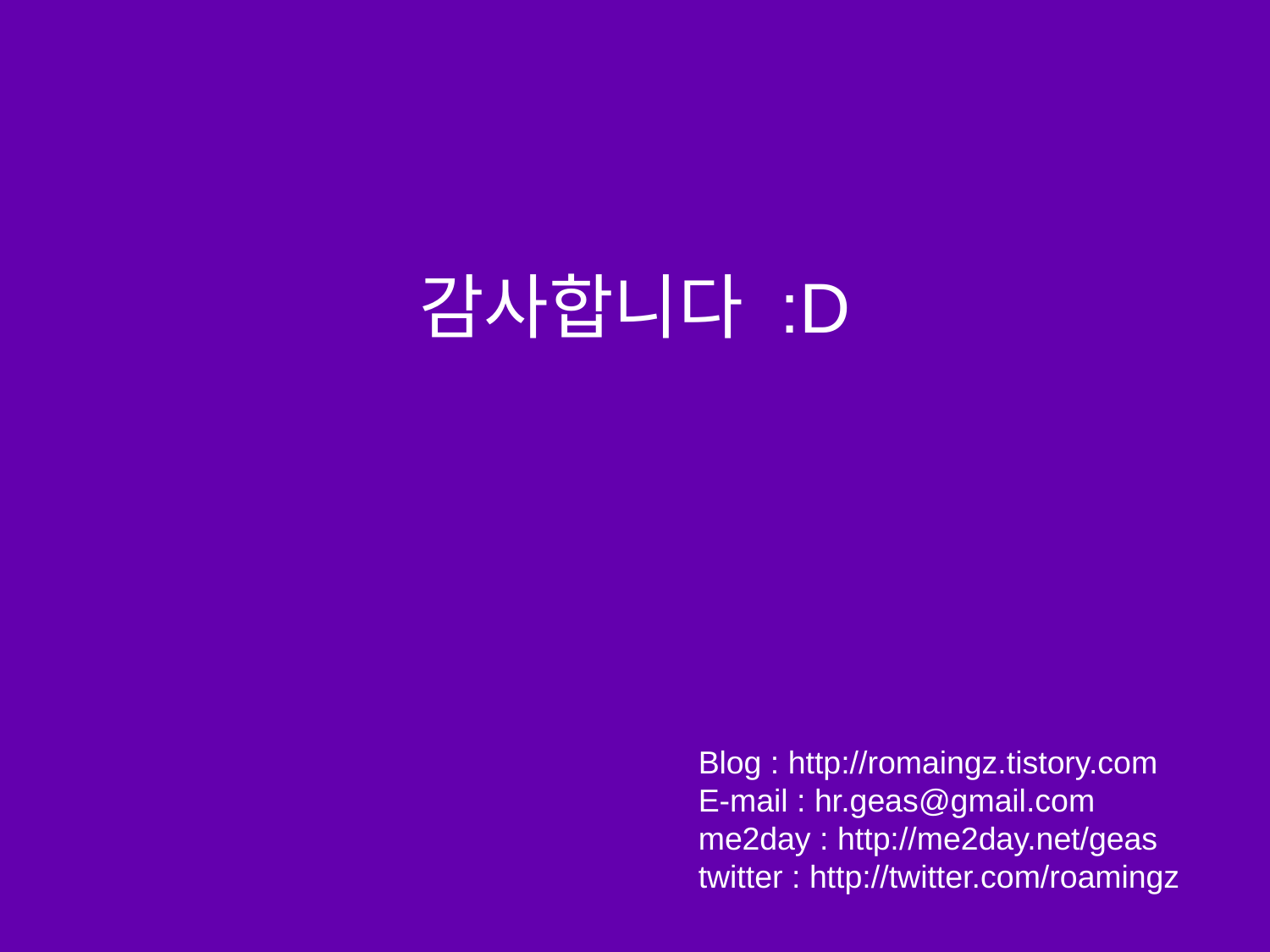

감사합니다 :D
Blog : http://romaingz.tistory.com
E-mail : hr.geas@gmail.com
me2day : http://me2day.net/geas
twitter : http://twitter.com/roamingz